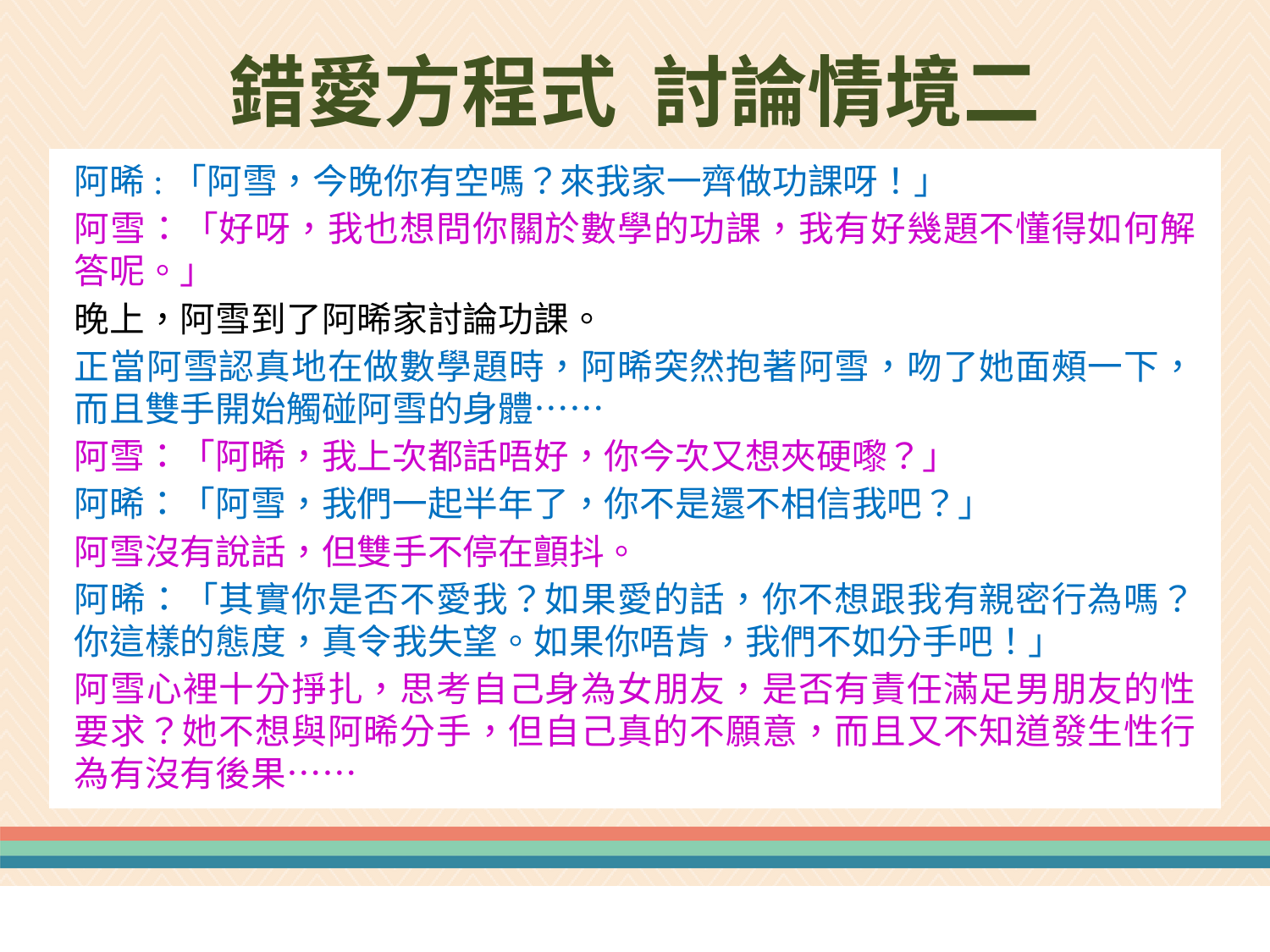

# 錯愛方程式  討論情境二
阿晞:「阿雪，今晚你有空嗎？來我家一齊做功課呀！」
阿雪：「好呀，我也想問你關於數學的功課，我有好幾題不懂得如何解答呢。」
晚上，阿雪到了阿晞家討論功課。
正當阿雪認真地在做數學題時，阿晞突然抱著阿雪，吻了她面頰一下，而且雙手開始觸碰阿雪的身體……
阿雪：「阿晞，我上次都話唔好，你今次又想夾硬嚟？」
阿晞：「阿雪，我們一起半年了，你不是還不相信我吧？」
阿雪沒有說話，但雙手不停在顫抖。
阿晞：「其實你是否不愛我？如果愛的話，你不想跟我有親密行為嗎？你這樣的態度，真令我失望。如果你唔肯，我們不如分手吧！」
阿雪心裡十分掙扎，思考自己身為女朋友，是否有責任滿足男朋友的性要求？她不想與阿晞分手，但自己真的不願意，而且又不知道發生性行為有沒有後果……